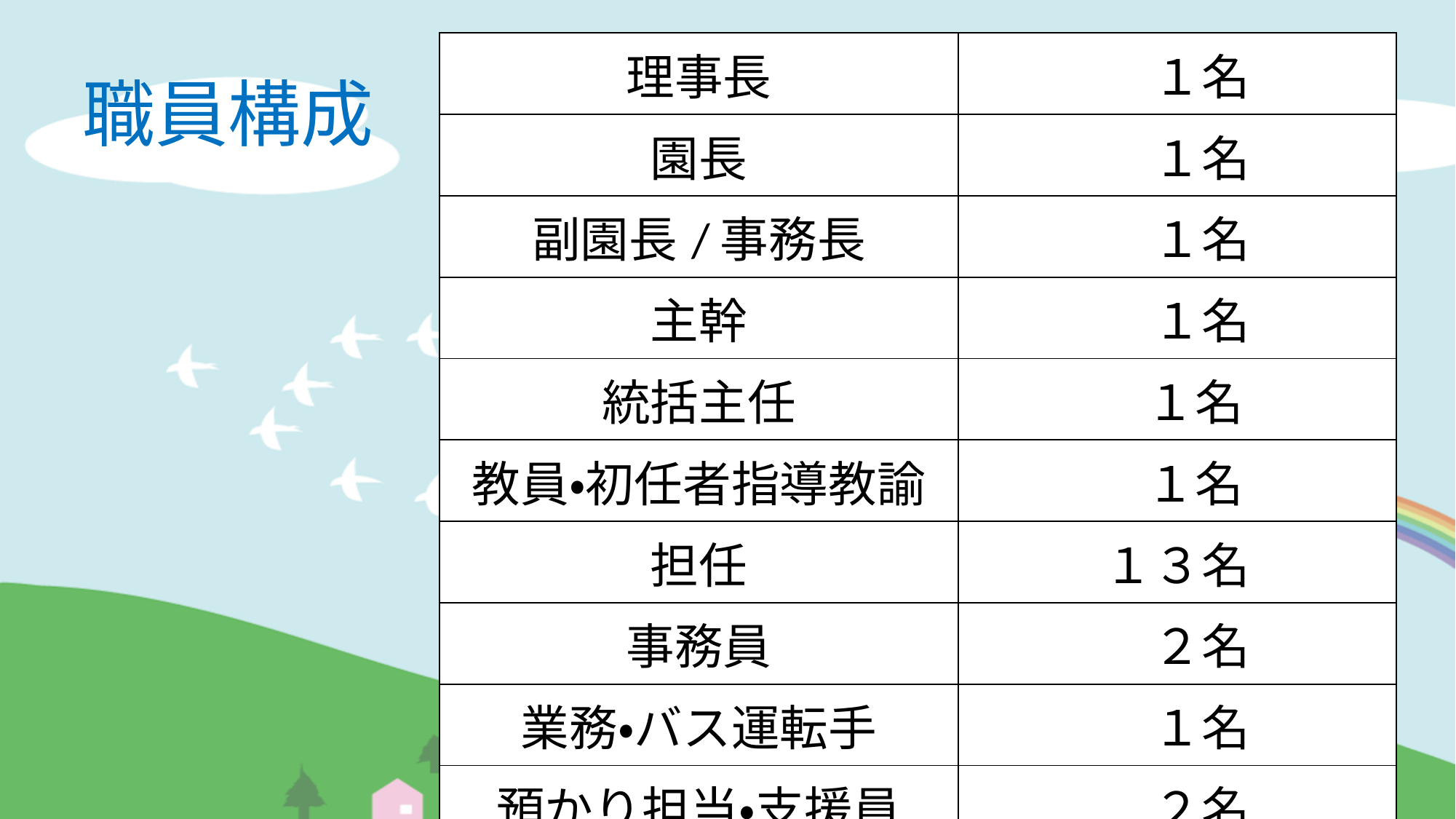

# 職員構成
| 理事長 | １名 |
| --- | --- |
| 園長 | １名 |
| 副園長/事務長 | １名 |
| 主幹 | １名 |
| 統括主任 | １名 |
| 教員・初任者指導教諭 | １名 |
| 担任 | １３名 |
| 事務員 | ２名 |
| 業務・バス運転手 | １名 |
| 預かり担当・支援員 | ２名 |
| 保育支援員 | 名 |